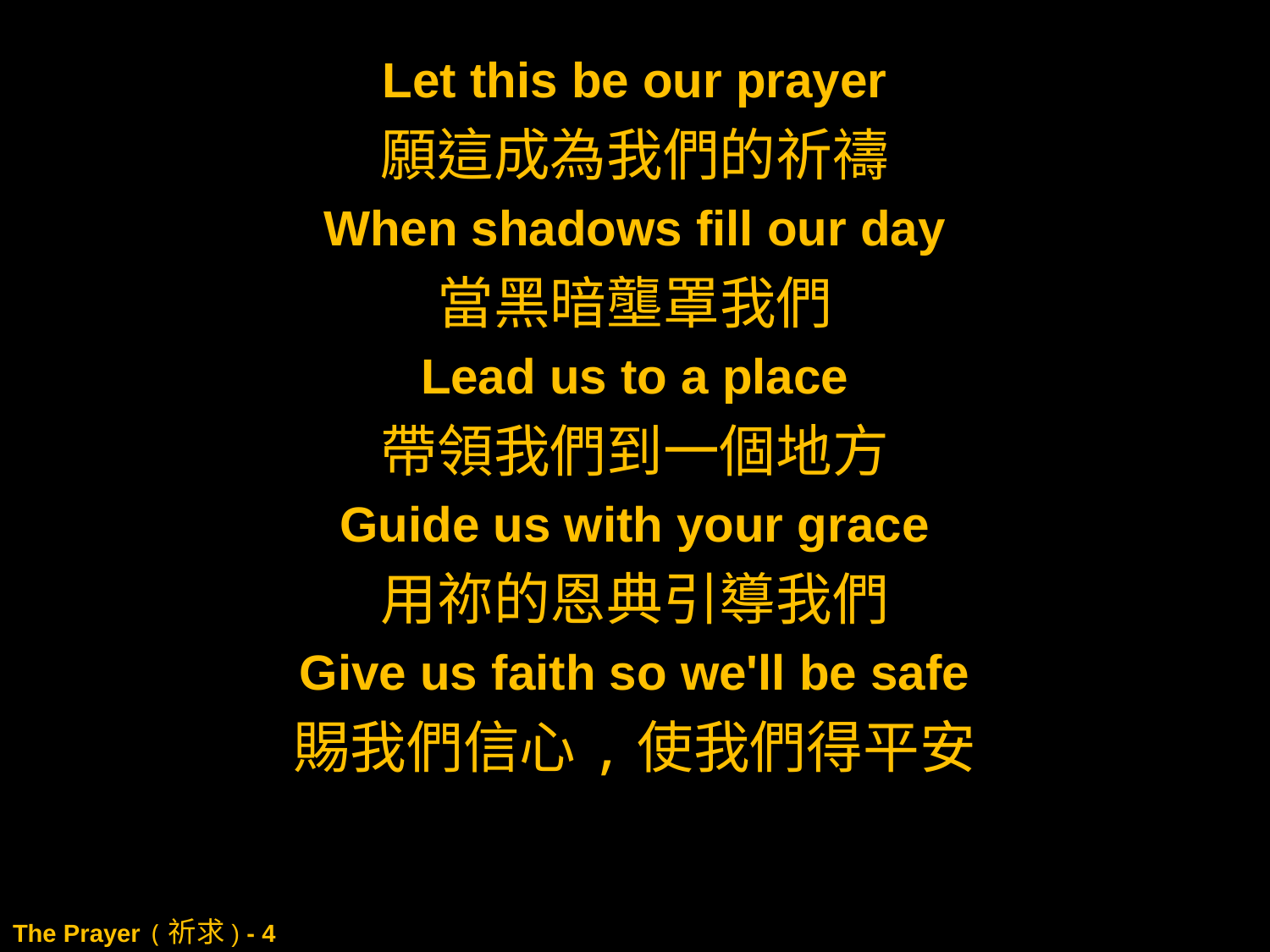

Let this be our prayer
願這成為我們的祈禱
When shadows fill our day
當黑暗壟罩我們
Lead us to a place
帶領我們到一個地方
Guide us with your grace
用祢的恩典引導我們
Give us faith so we'll be safe
賜我們信心,使我們得平安
# The Prayer (祈求) - 4